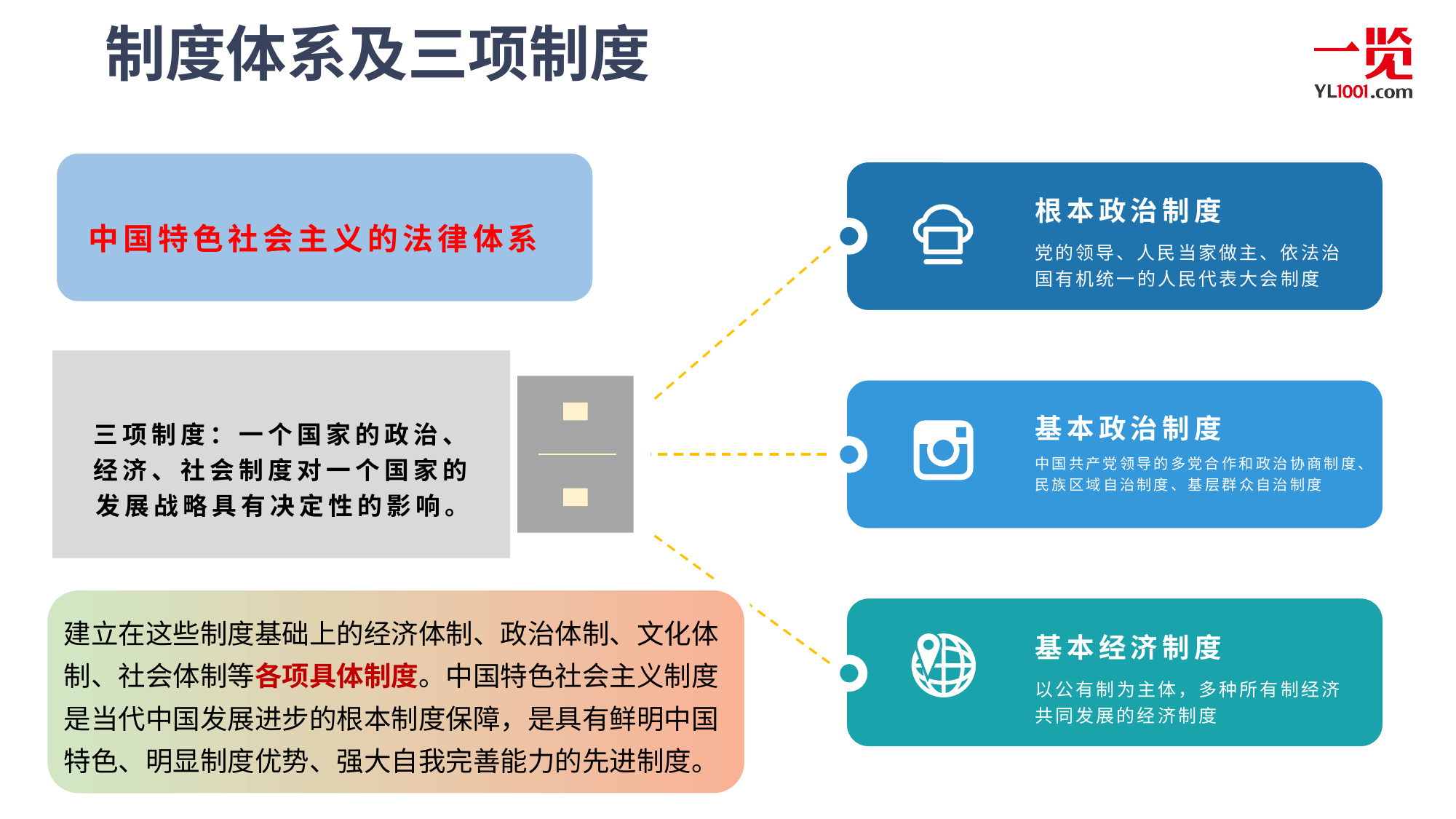

# 制度体系及三项制度

根本政治制度
中国特色社会主义的法律体系

党的领导、人民当家做主、依法治国有机统一的人民代表大会制度

三项制度：一个国家的政治、经济、社会制度对一个国家的发展战略具有决定性的影响。
基本政治制度

中国共产党领导的多党合作和政治协商制度、民族区域自治制度、基层群众自治制度

建立在这些制度基础上的经济体制、政治体制、文化体制、社会体制等各项具体制度。中国特色社会主义制度是当代中国发展进步的根本制度保障，是具有鲜明中国特色、明显制度优势、强大自我完善能力的先进制度。

基本经济制度

以公有制为主体，多种所有制经济共同发展的经济制度